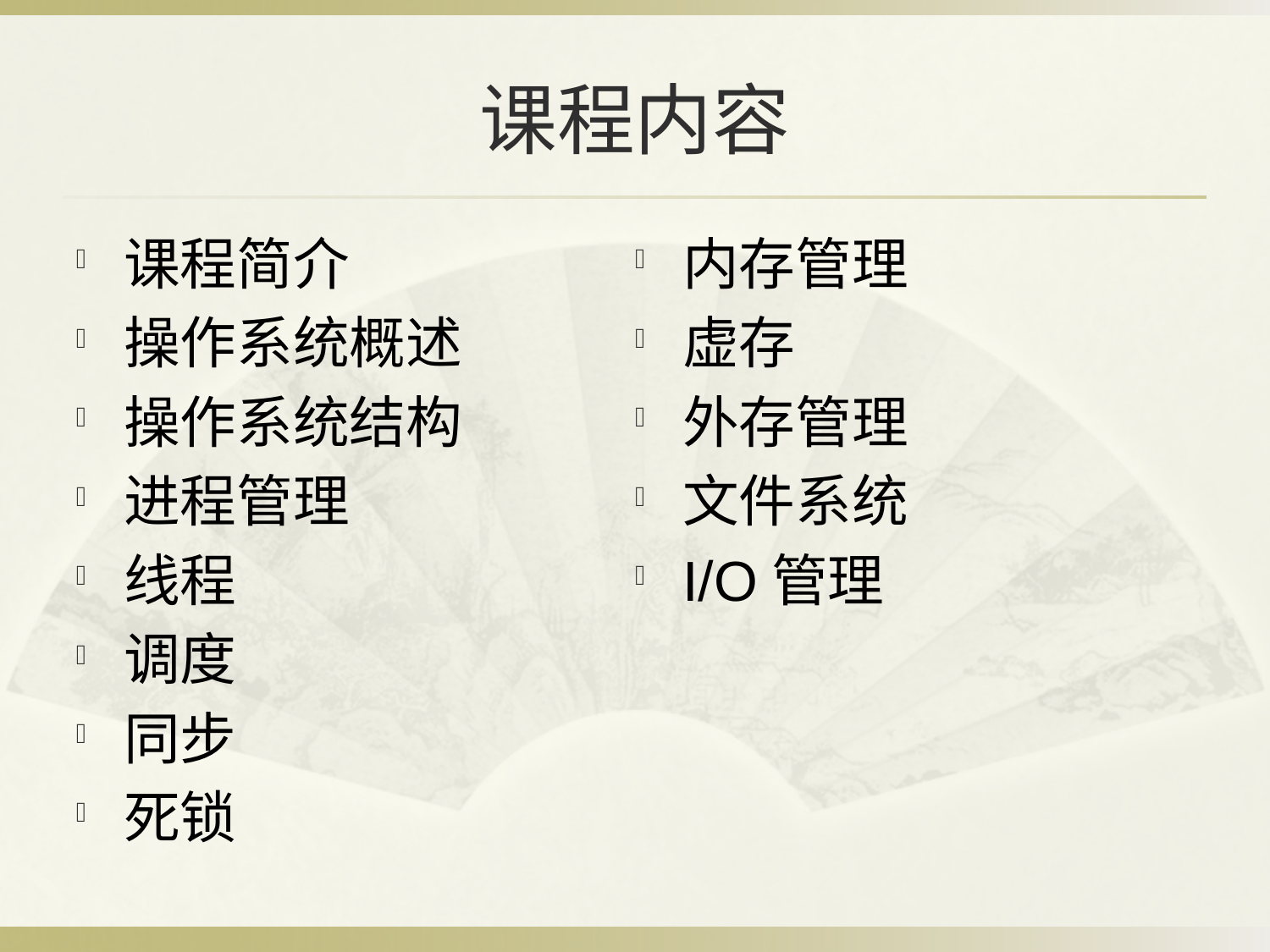

# 课程内容
课程简介
操作系统概述
操作系统结构
进程管理
线程
调度
同步
死锁
内存管理
虚存
外存管理
文件系统
I/O管理